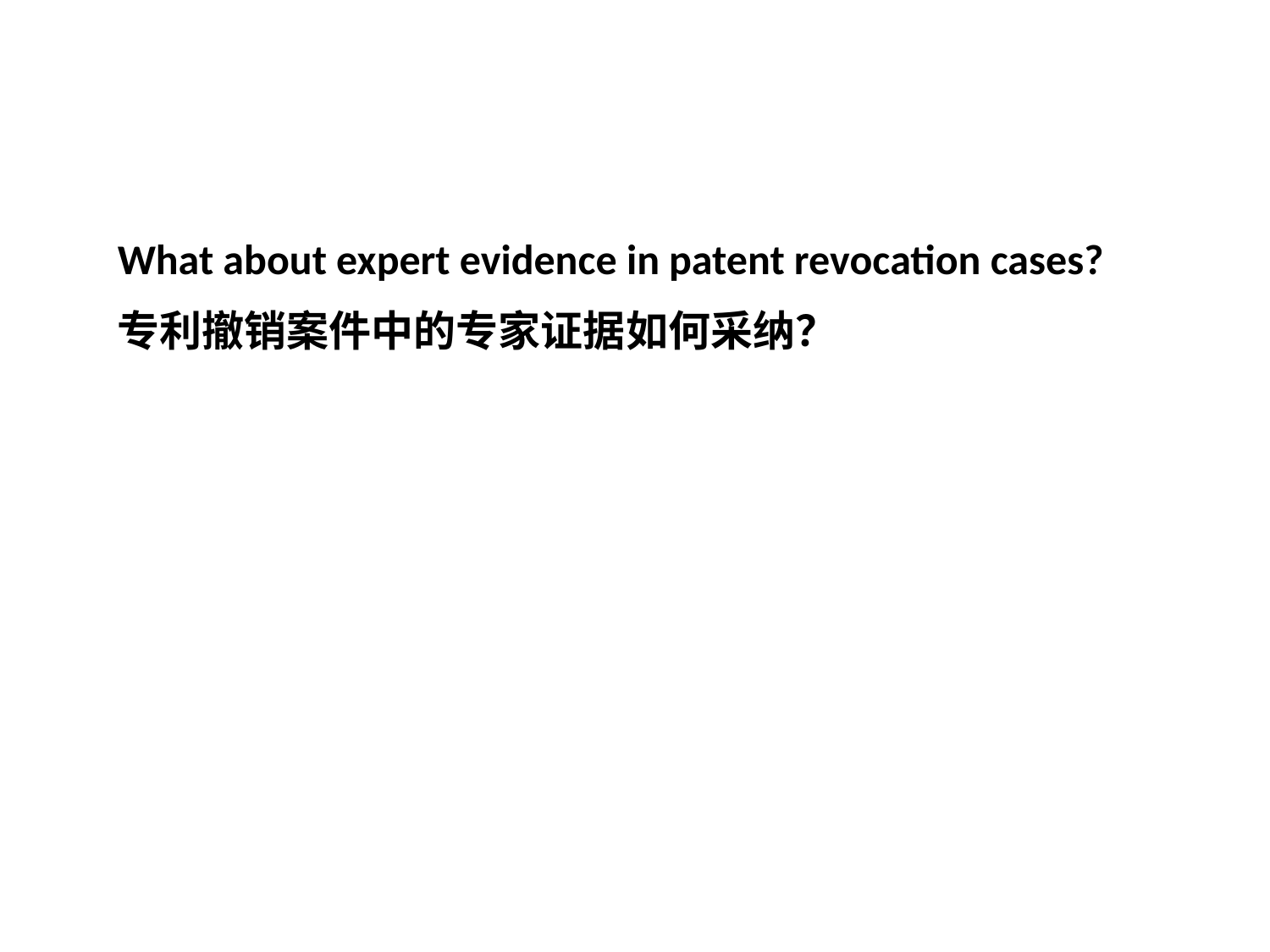

What about expert evidence in patent revocation cases?
专利撤销案件中的专家证据如何采纳？
16